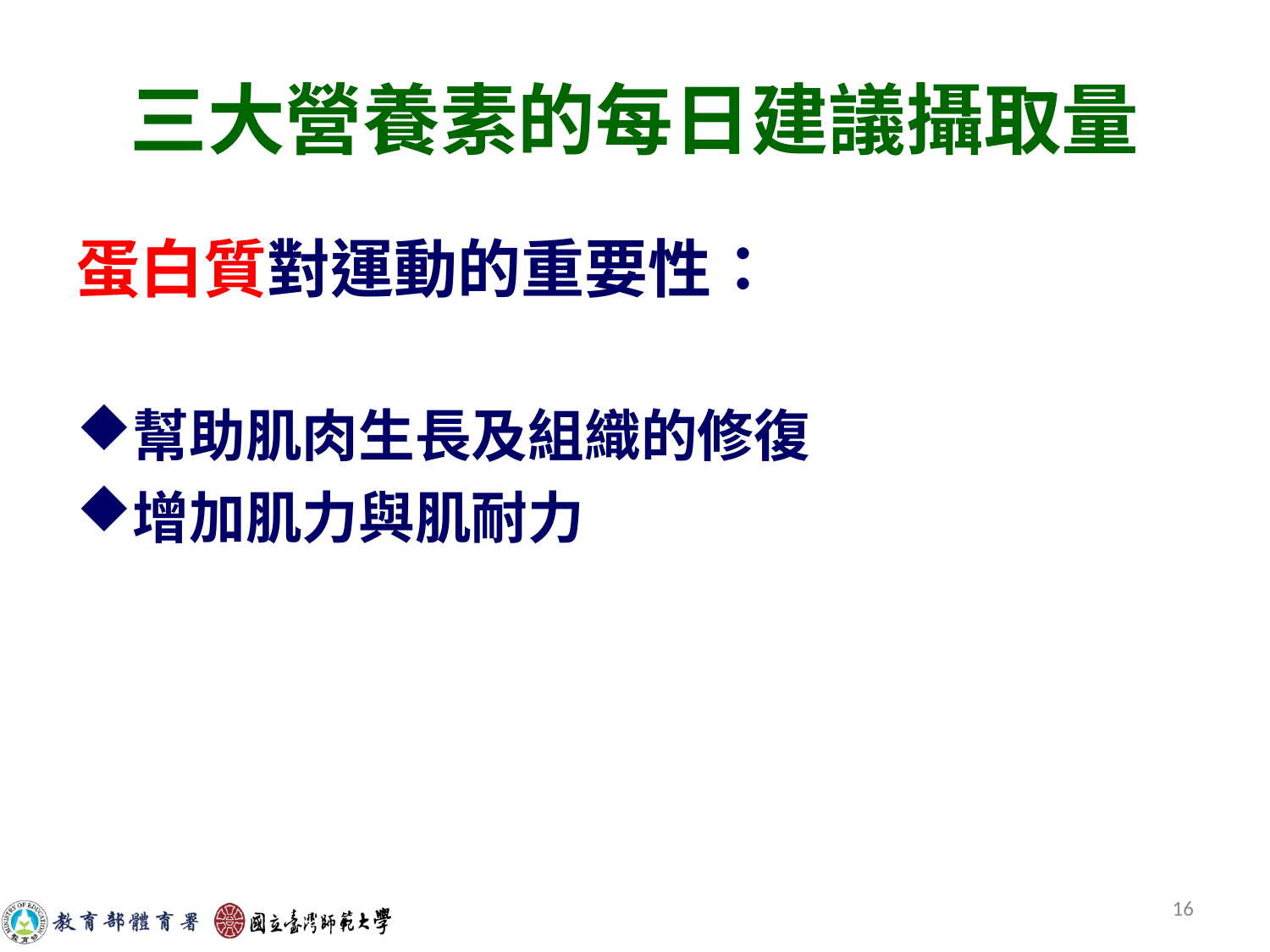

# 三大營養素的每日建議攝取量
蛋白質對運動的重要性：

幫助肌肉生長及組織的修復
增加肌力與肌耐力
16